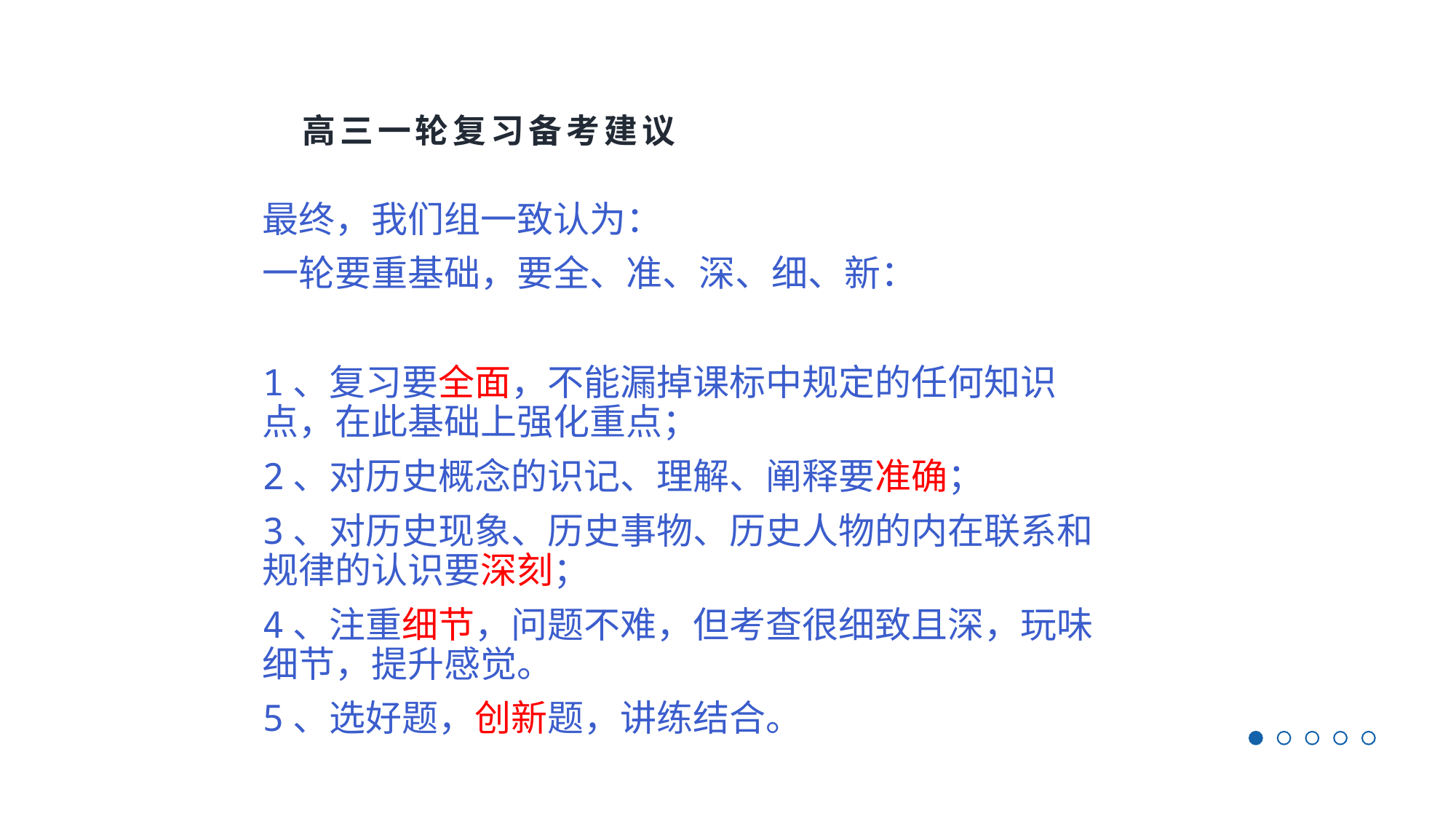

# 高三一轮复习备考建议
最终，我们组一致认为：
一轮要重基础，要全、准、深、细、新：

1、复习要全面，不能漏掉课标中规定的任何知识点，在此基础上强化重点；
2、对历史概念的识记、理解、阐释要准确；
3、对历史现象、历史事物、历史人物的内在联系和规律的认识要深刻；
4、注重细节，问题不难，但考查很细致且深，玩味细节，提升感觉。
5、选好题，创新题，讲练结合。